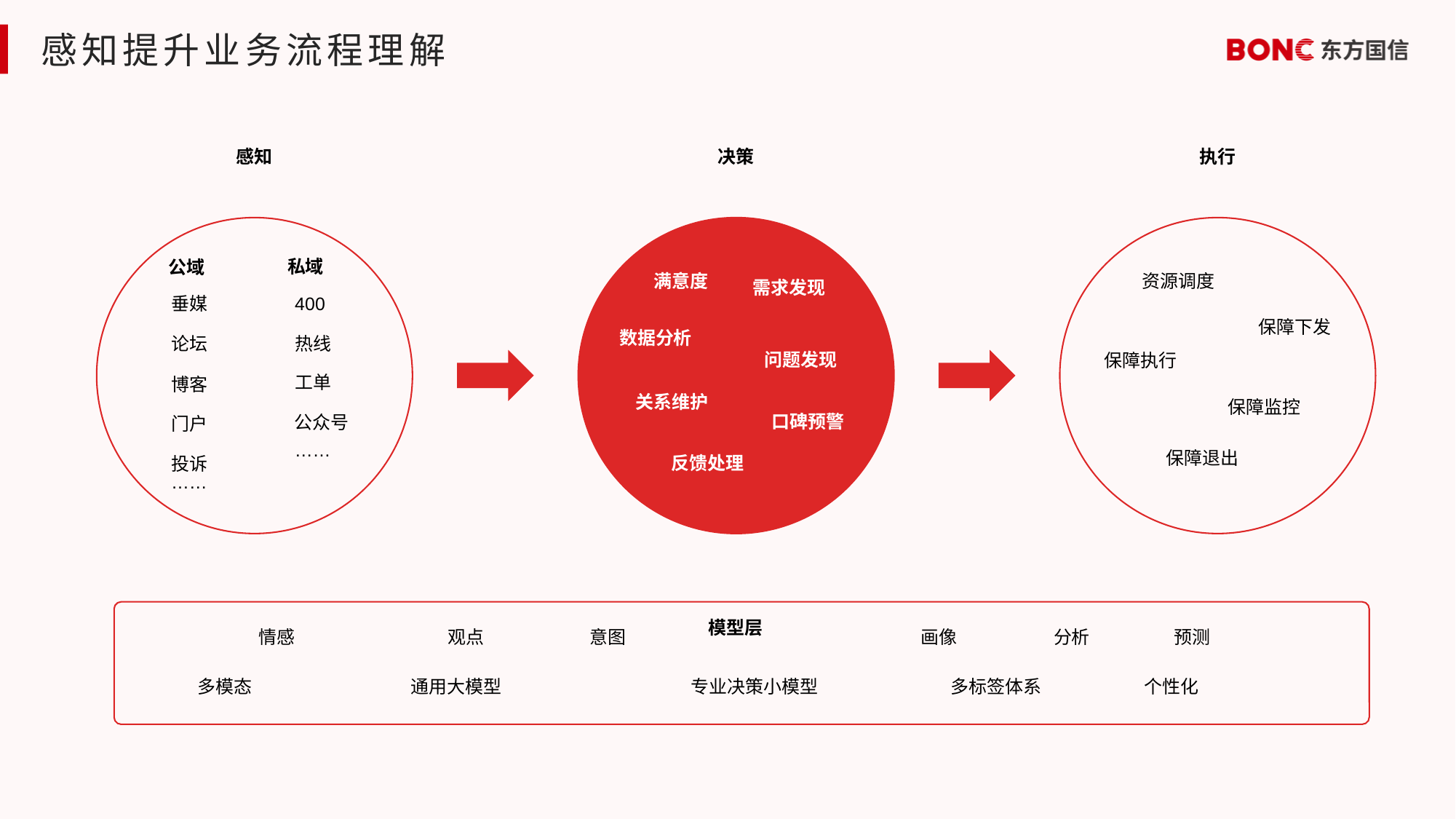

# 感知提升业务流程理解
感知
决策
执行

私域
公域
资源调度
满意度
需求发现
垂媒
400
保障下发
数据分析
热线
论坛
问题发现
保障执行

工单
博客
关系维护
保障监控
口碑预警
公众号
门户
……
保障退出
反馈处理
投诉
……

模型层
情感
观点
意图
画像
分析
预测
多模态
通用大模型
专业决策小模型
多标签体系
个性化